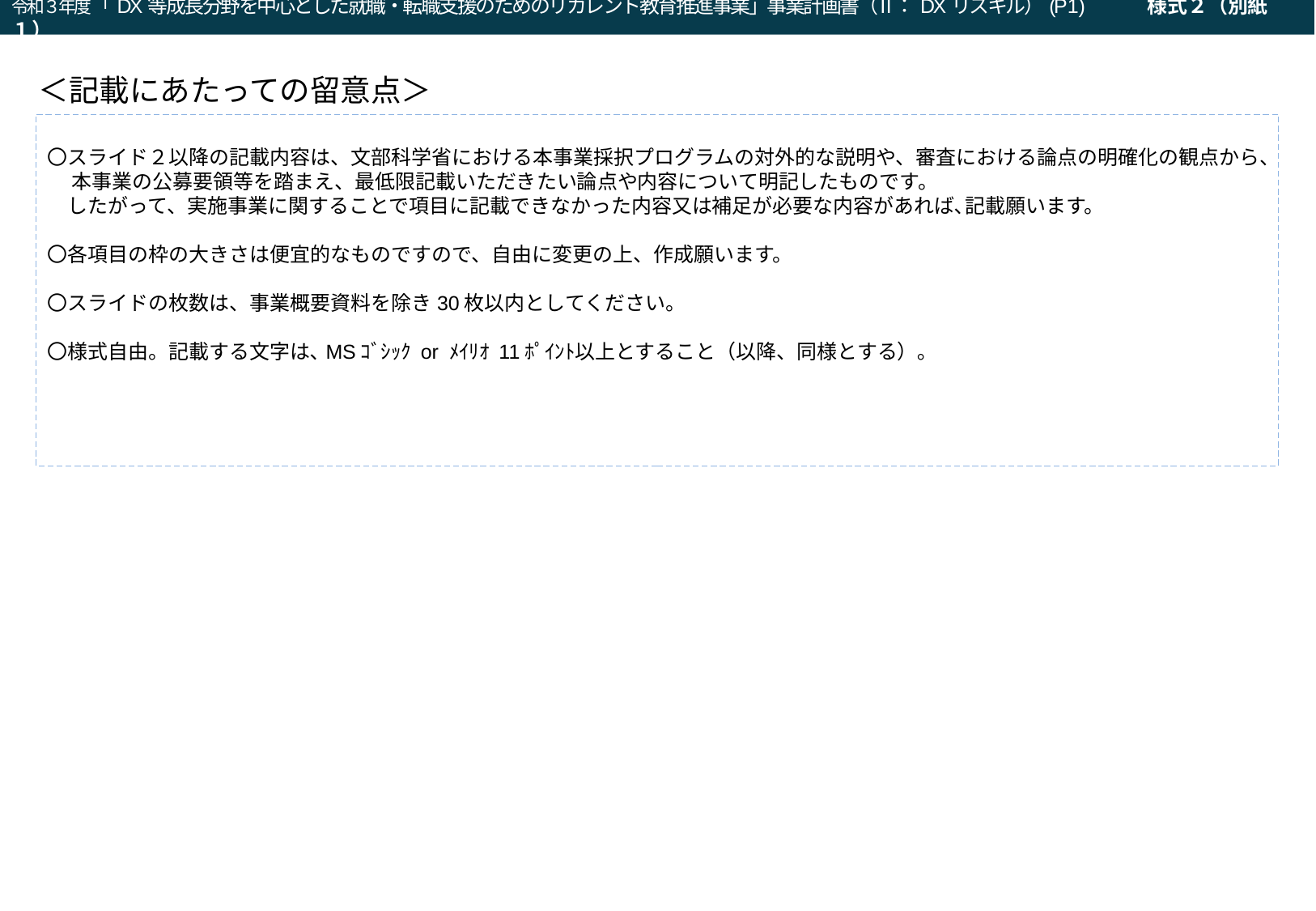

令和３年度「DX等成長分野を中心とした就職・転職支援のためのリカレント教育推進事業」事業計画書（Ⅱ：DXリスキル）(P1)　　　様式２（別紙１）
令和２年度「就職・転職支援のための大学リカレント教育推進事業（就職・転職支援のためのリカレント教育プログラムの開発・実施）」事業計画書（a：求職支援）(P1)
＜記載にあたっての留意点＞

〇スライド２以降の記載内容は、文部科学省における本事業採択プログラムの対外的な説明や、審査における論点の明確化の観点から、本事業の公募要領等を踏まえ、最低限記載いただきたい論点や内容について明記したものです。
　したがって、実施事業に関することで項目に記載できなかった内容又は補足が必要な内容があれば､記載願います。

〇各項目の枠の大きさは便宜的なものですので、自由に変更の上、作成願います。

〇スライドの枚数は、事業概要資料を除き30枚以内としてください。

〇様式自由。記載する文字は､MSｺﾞｼｯｸ or ﾒｲﾘｵ 11ﾎﾟｲﾝﾄ以上とすること（以降、同様とする）｡